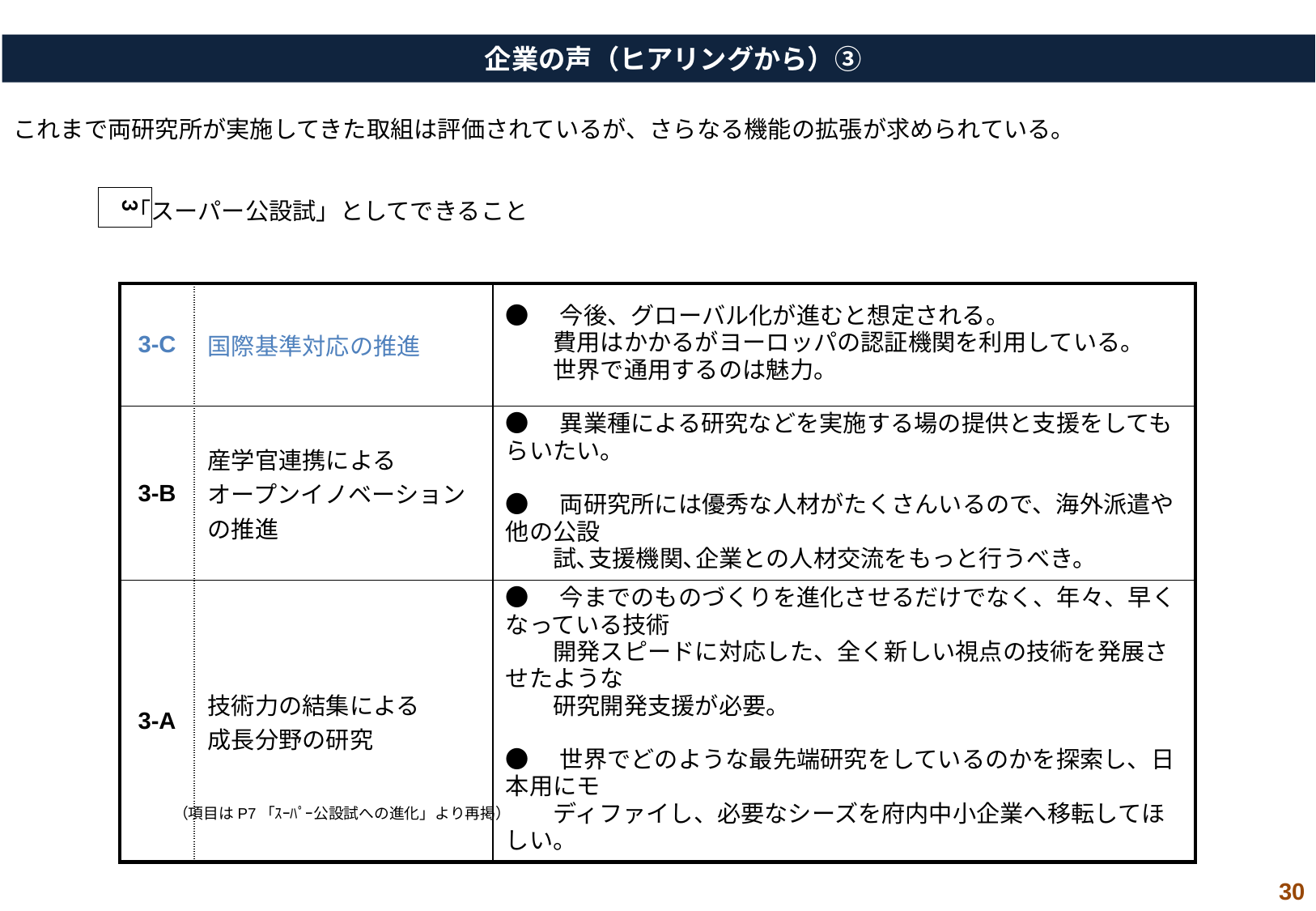

企業の声（ヒアリングから）③
これまで両研究所が実施してきた取組は評価されているが、さらなる機能の拡張が求められている。
3
「スーパー公設試」としてできること
| 3-C | 国際基準対応の推進 | ●　今後、グローバル化が進むと想定される。 　　費用はかかるがヨーロッパの認証機関を利用している。 　　世界で通用するのは魅力。 |
| --- | --- | --- |
| 3-B | 産学官連携による オープンイノベーションの推進 | ●　異業種による研究などを実施する場の提供と支援をしてもらいたい。 　　　　　　　　　　　　 ●　両研究所には優秀な人材がたくさんいるので、海外派遣や他の公設 　　試､支援機関､企業との人材交流をもっと行うべき。 |
| 3-A | 技術力の結集による 成長分野の研究 | ●　今までのものづくりを進化させるだけでなく、年々、早くなっている技術 　　開発スピードに対応した、全く新しい視点の技術を発展させたような 　　研究開発支援が必要。 ●　世界でどのような最先端研究をしているのかを探索し、日本用にモ 　　ディファイし、必要なシーズを府内中小企業へ移転してほしい。 |
（項目はP7「ｽｰﾊﾟｰ公設試への進化」より再掲）
30